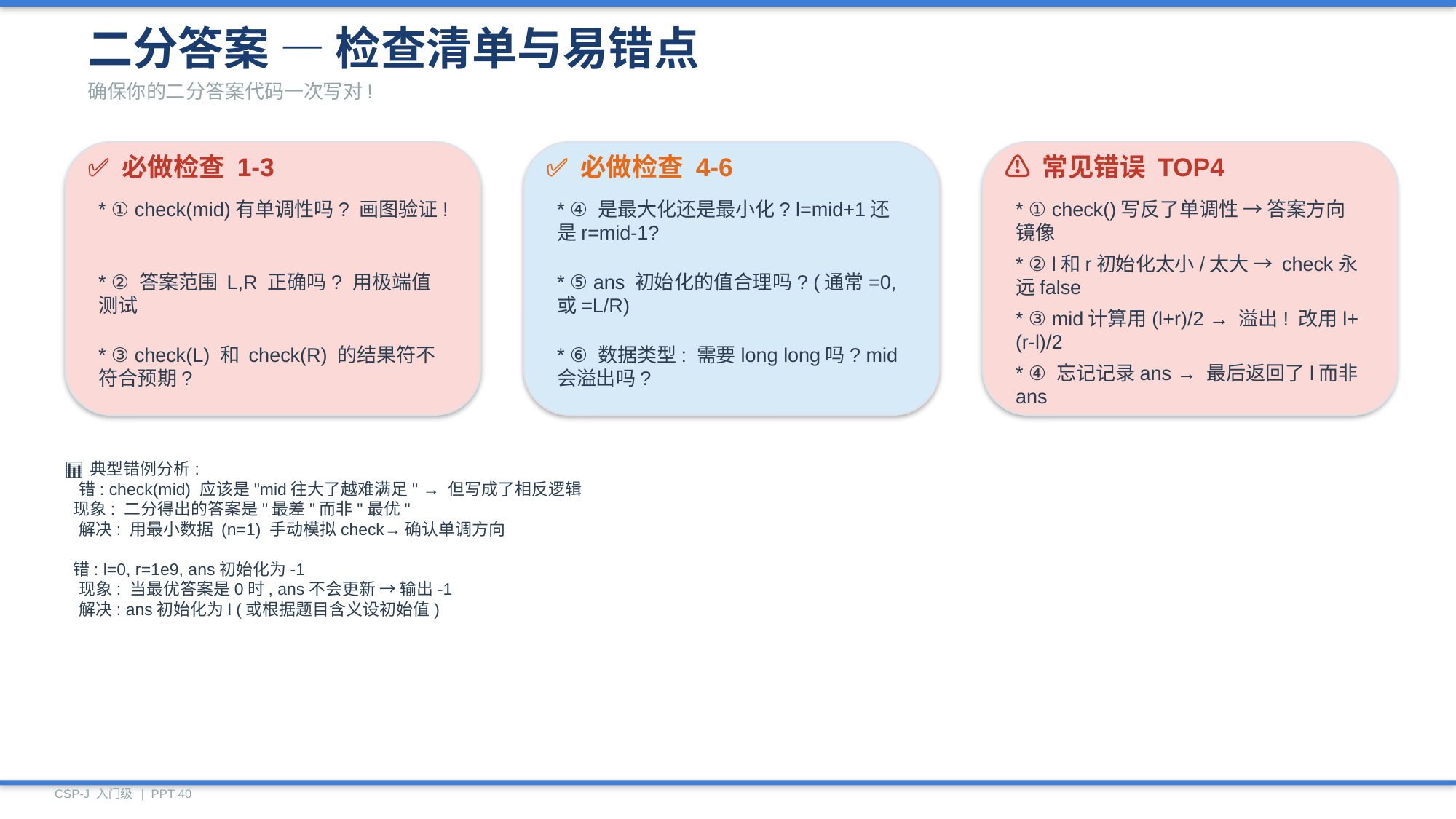

二分答案 — 检查清单与易错点
确保你的二分答案代码一次写对!

✅ 必做检查 1-3
✅ 必做检查 4-6
⚠️ 常见错误 TOP4
* ① check(mid)有单调性吗? 画图验证!
* ④ 是最大化还是最小化? l=mid+1还是r=mid-1?
* ① check()写反了单调性 → 答案方向镜像
* ② l和r初始化太小/太大 → check永远false
* ② 答案范围 L,R 正确吗? 用极端值测试
* ⑤ ans 初始化的值合理吗? (通常=0, 或=L/R)
* ③ mid计算用(l+r)/2 → 溢出! 改用l+(r-l)/2
* ③ check(L) 和 check(R) 的结果符不符合预期?
* ⑥ 数据类型: 需要long long吗? mid会溢出吗?
* ④ 忘记记录ans → 最后返回了l而非ans
📊 典型错例分析:
  错: check(mid) 应该是"mid往大了越难满足" → 但写成了相反逻辑
  现象: 二分得出的答案是"最差"而非"最优"
  解决: 用最小数据 (n=1) 手动模拟check→确认单调方向
  错: l=0, r=1e9, ans初始化为-1
  现象: 当最优答案是0时, ans不会更新 → 输出-1
  解决: ans初始化为l (或根据题目含义设初始值)

CSP-J 入门级  |  PPT 40